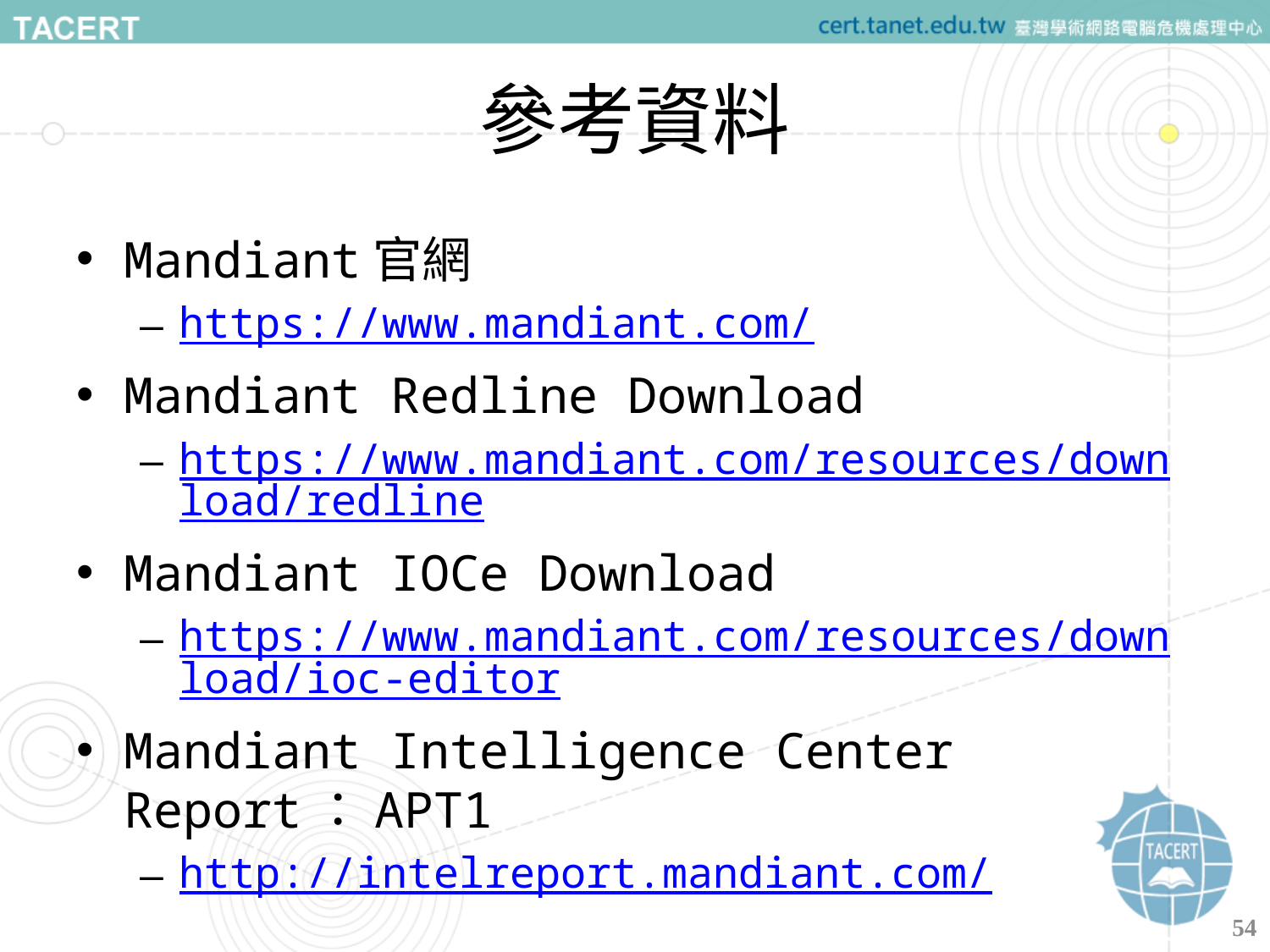

# 參考資料
Mandiant官網
https://www.mandiant.com/
Mandiant Redline Download
https://www.mandiant.com/resources/download/redline
Mandiant IOCe Download
https://www.mandiant.com/resources/download/ioc-editor
Mandiant Intelligence Center Report：APT1
http://intelreport.mandiant.com/
54